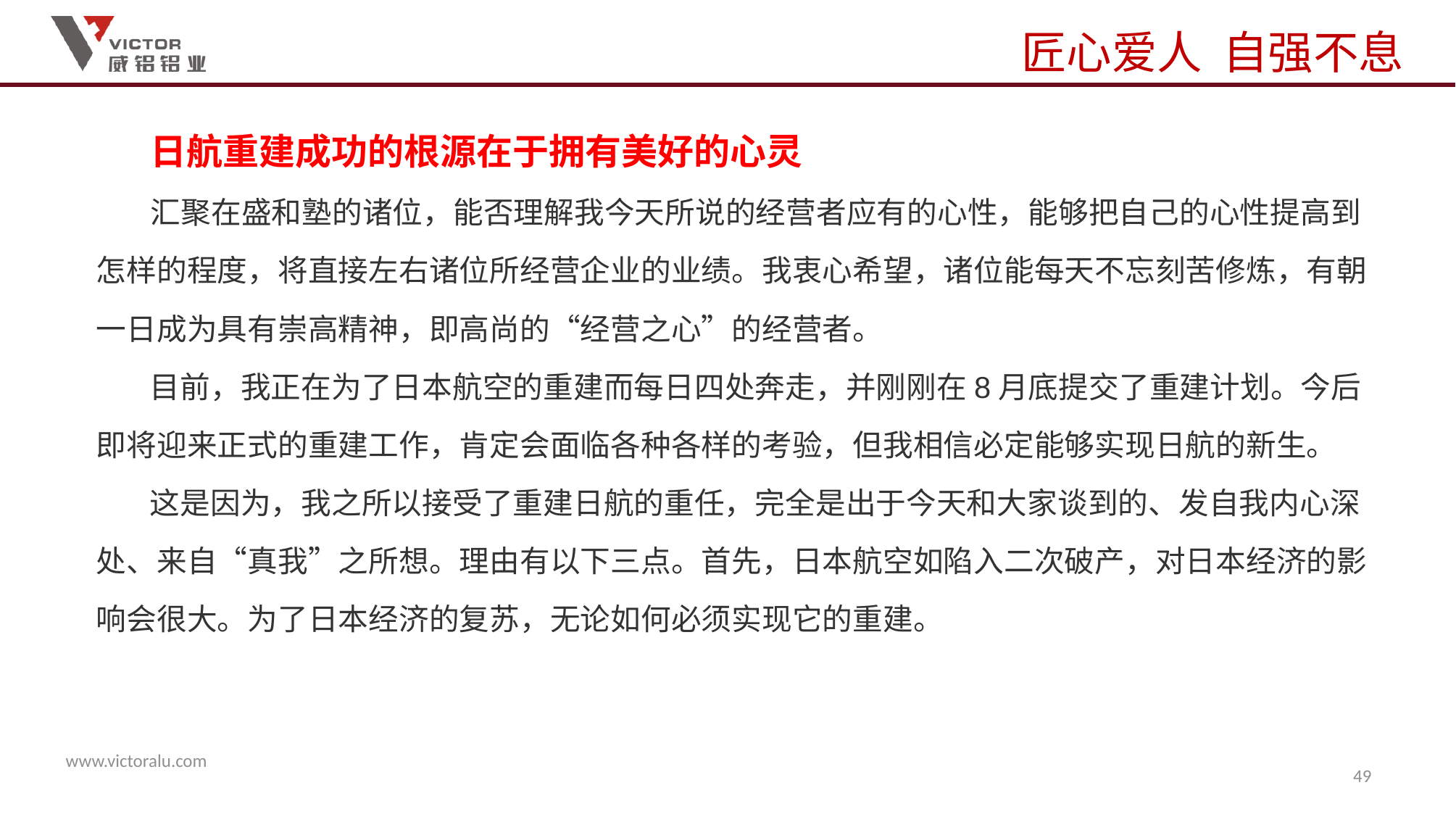

日航重建成功的根源在于拥有美好的心灵
汇聚在盛和塾的诸位，能否理解我今天所说的经营者应有的心性，能够把自己的心性提高到怎样的程度，将直接左右诸位所经营企业的业绩。我衷心希望，诸位能每天不忘刻苦修炼，有朝一日成为具有崇高精神，即高尚的“经营之心”的经营者。
        目前，我正在为了日本航空的重建而每日四处奔走，并刚刚在8月底提交了重建计划。今后即将迎来正式的重建工作，肯定会面临各种各样的考验，但我相信必定能够实现日航的新生。
        这是因为，我之所以接受了重建日航的重任，完全是出于今天和大家谈到的、发自我内心深处、来自“真我”之所想。理由有以下三点。首先，日本航空如陷入二次破产，对日本经济的影响会很大。为了日本经济的复苏，无论如何必须实现它的重建。
49